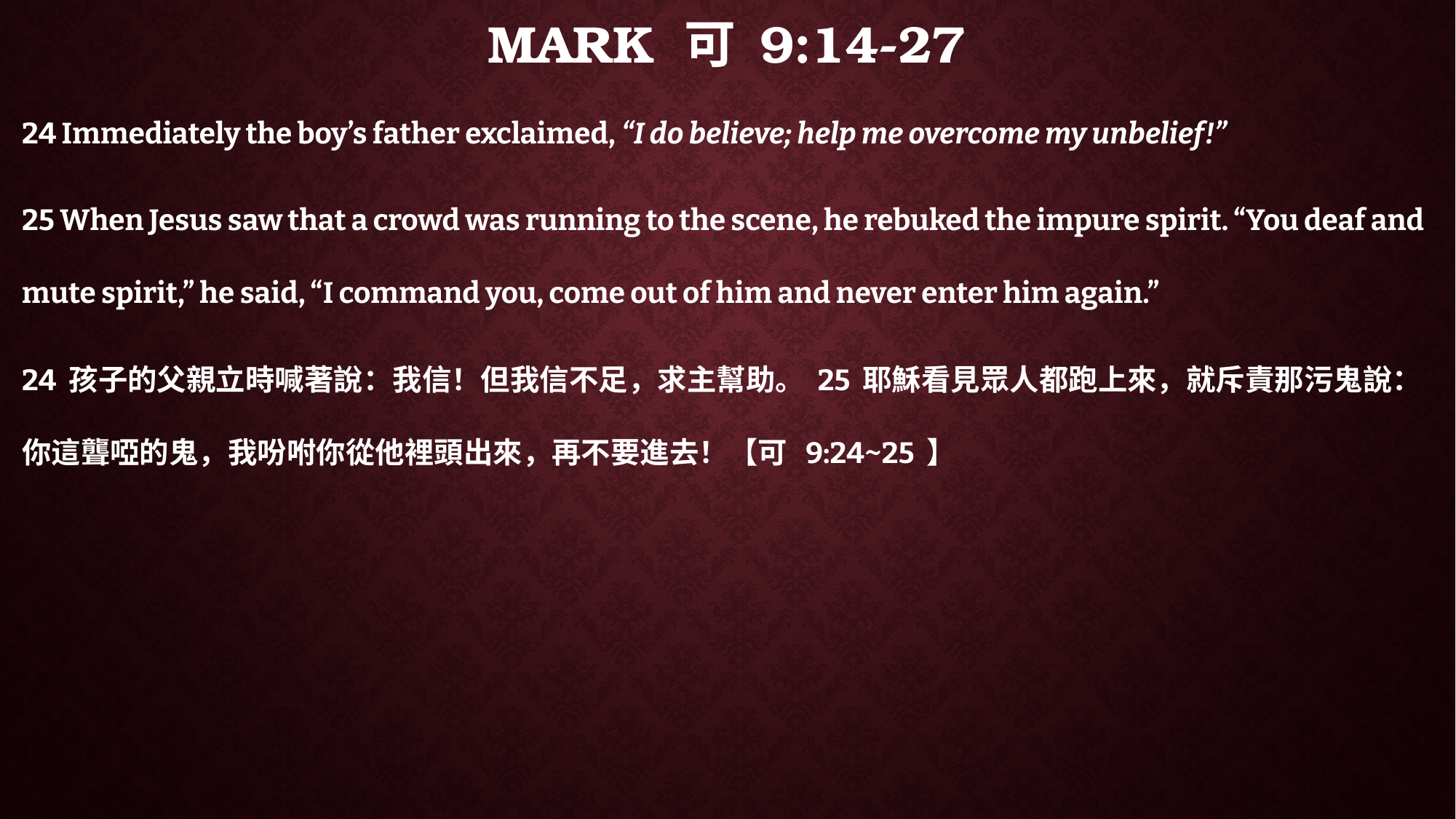

# Mark 可 9:14-27
24 Immediately the boy’s father exclaimed, “I do believe; help me overcome my unbelief!”
25 When Jesus saw that a crowd was running to the scene, he rebuked the impure spirit. “You deaf and mute spirit,” he said, “I command you, come out of him and never enter him again.”
24孩子的父親立時喊著說：我信！但我信不足，求主幫助。25耶穌看見眾人都跑上來，就斥責那污鬼說：你這聾啞的鬼，我吩咐你從他裡頭出來，再不要進去！【可 9:24~25】